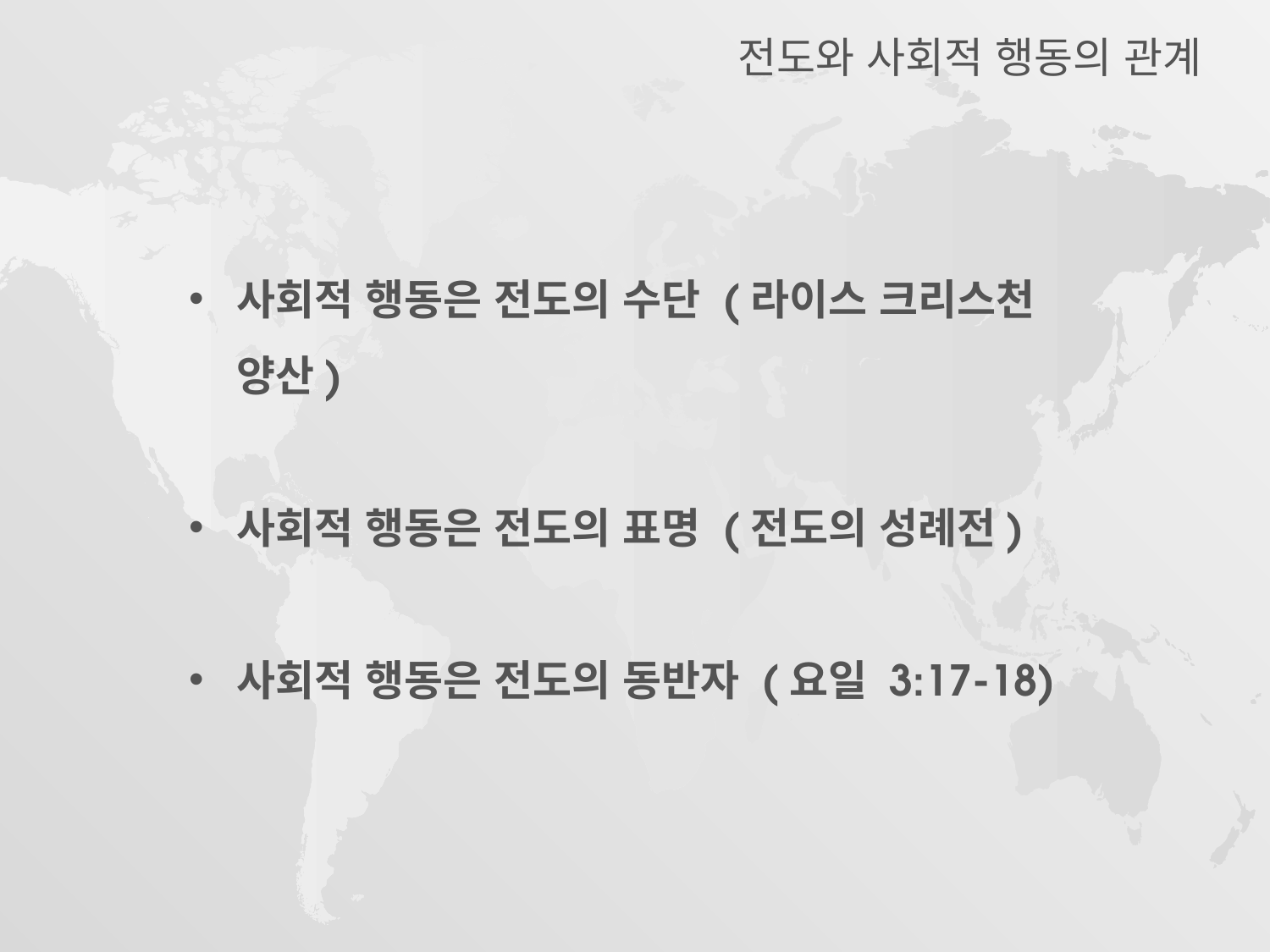

전도와 사회적 행동의 관계
사회적 행동은 전도의 수단 (라이스 크리스천 양산)

사회적 행동은 전도의 표명 (전도의 성례전)

사회적 행동은 전도의 동반자 (요일 3:17-18)